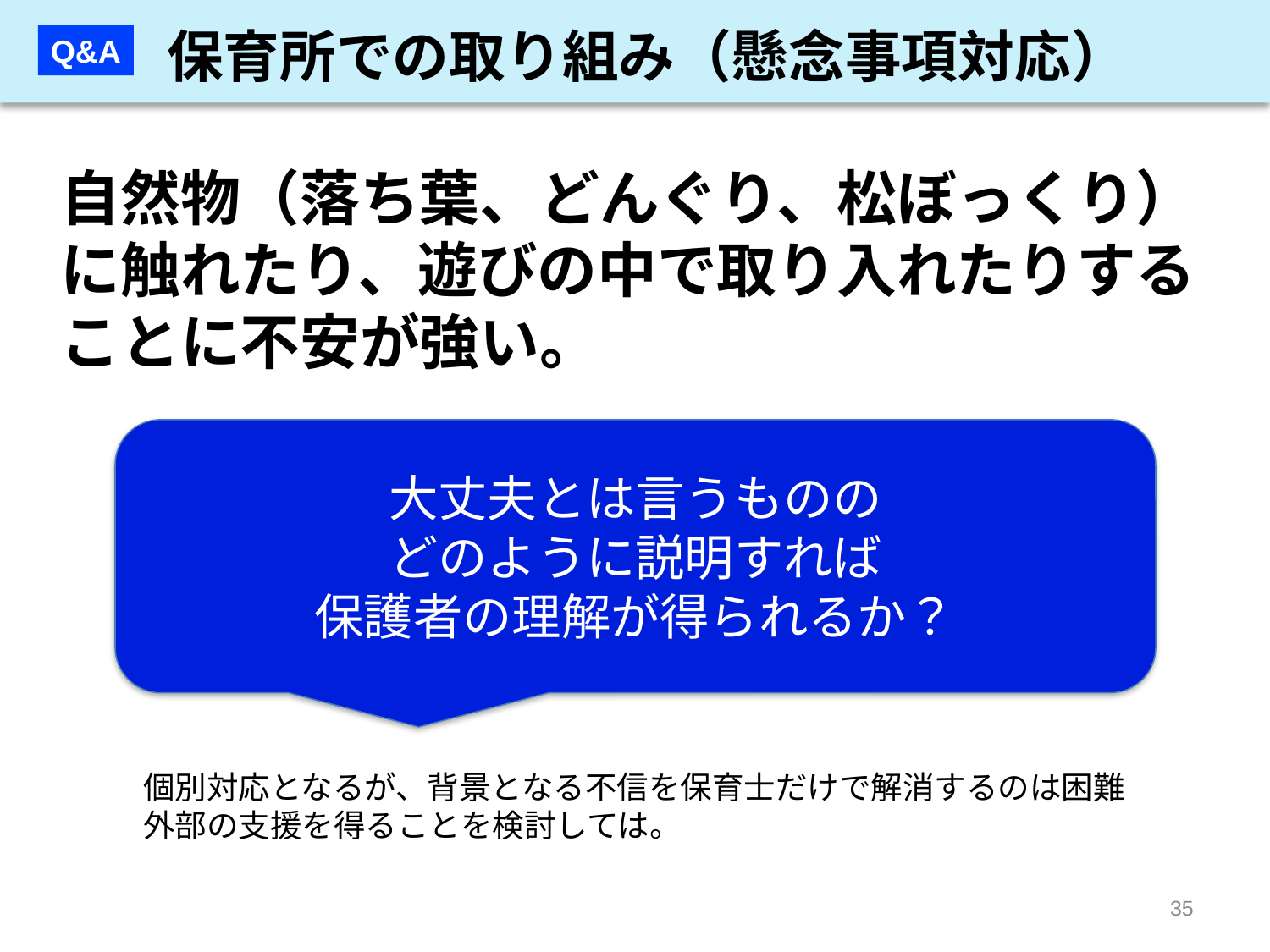

保育所での取り組み（懸念事項対応）
Q&A
# 自然物（落ち葉、どんぐり、松ぼっくり） に触れたり、遊びの中で取り入れたりする ことに不安が強い。
大丈夫とは言うものの
どのように説明すれば
保護者の理解が得られるか？
個別対応となるが、背景となる不信を保育士だけで解消するのは困難
外部の支援を得ることを検討しては。
35